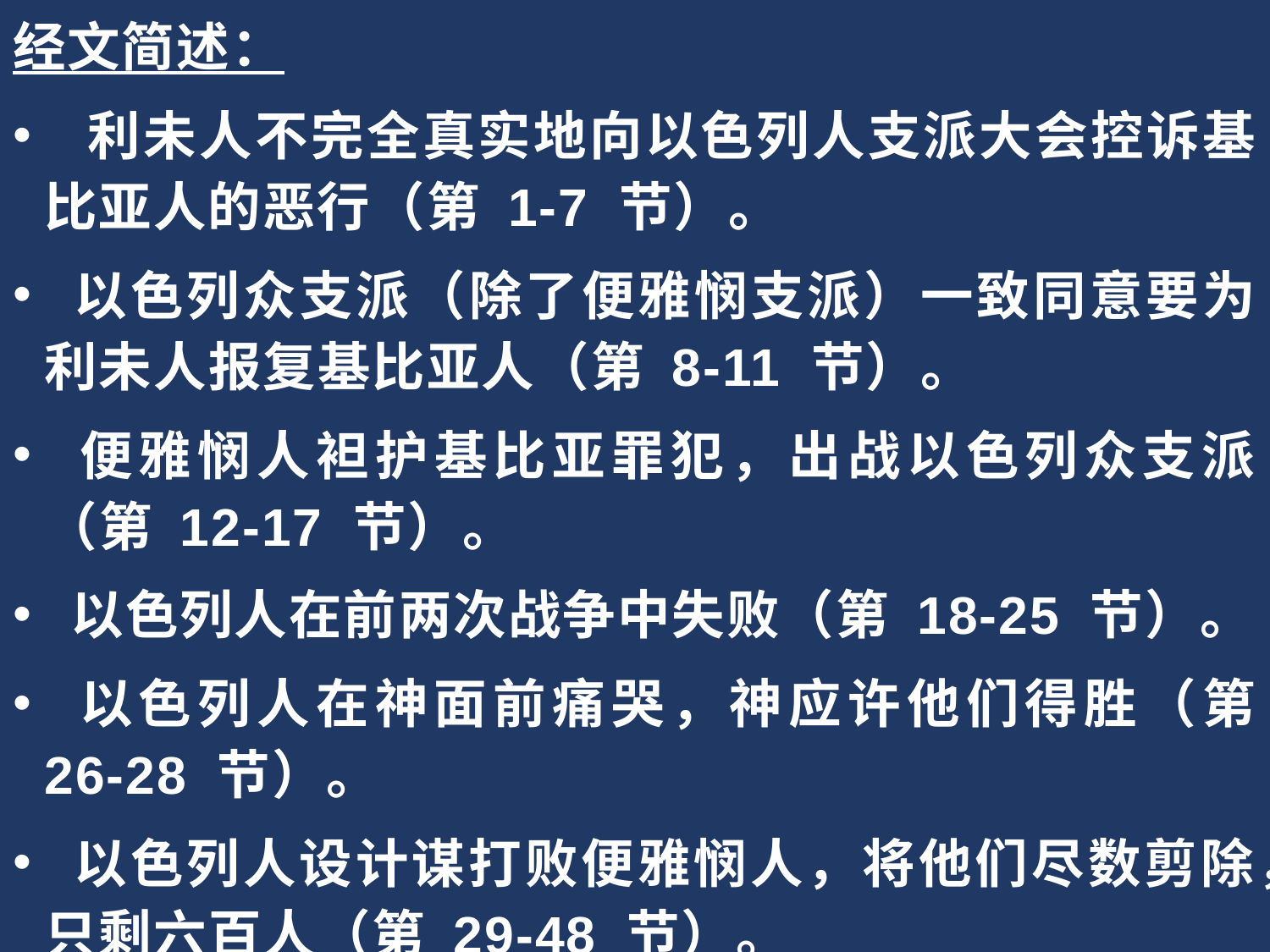

经文简述：
  利未人不完全真实地向以色列人支派大会控诉基比亚人的恶行（第 1-7 节）。
 以色列众支派（除了便雅悯支派）一致同意要为利未人报复基比亚人（第 8-11 节）。
 便雅悯人袒护基比亚罪犯，出战以色列众支派（第 12-17 节）。
 以色列人在前两次战争中失败（第 18-25 节）。
 以色列人在神面前痛哭，神应许他们得胜（第 26-28 节）。
 以色列人设计谋打败便雅悯人，将他们尽数剪除，只剩六百人（第 29-48 节）。